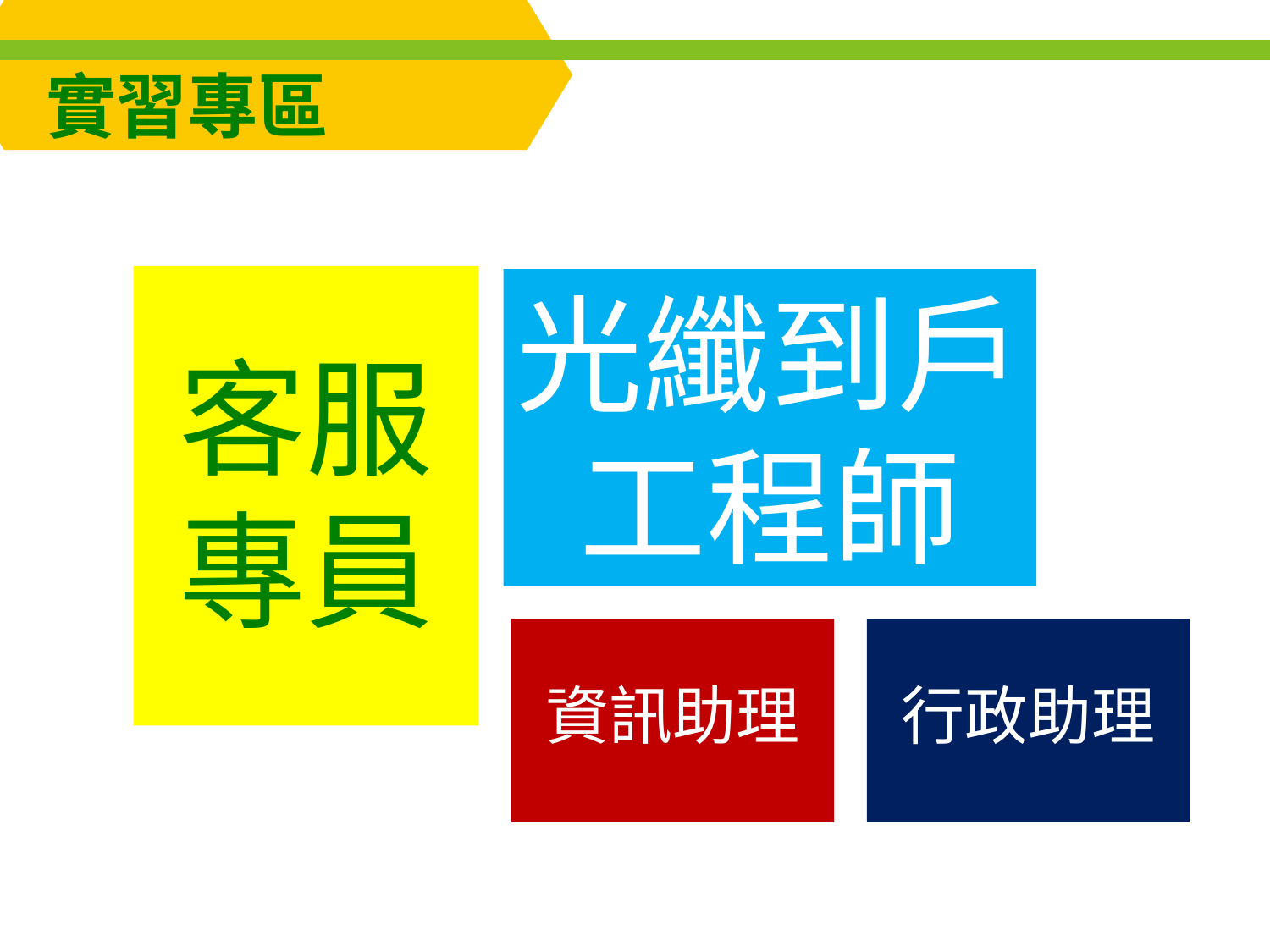

# 實習專區

客服
專員

光纖到戶
工程師

資訊助理

行政助理